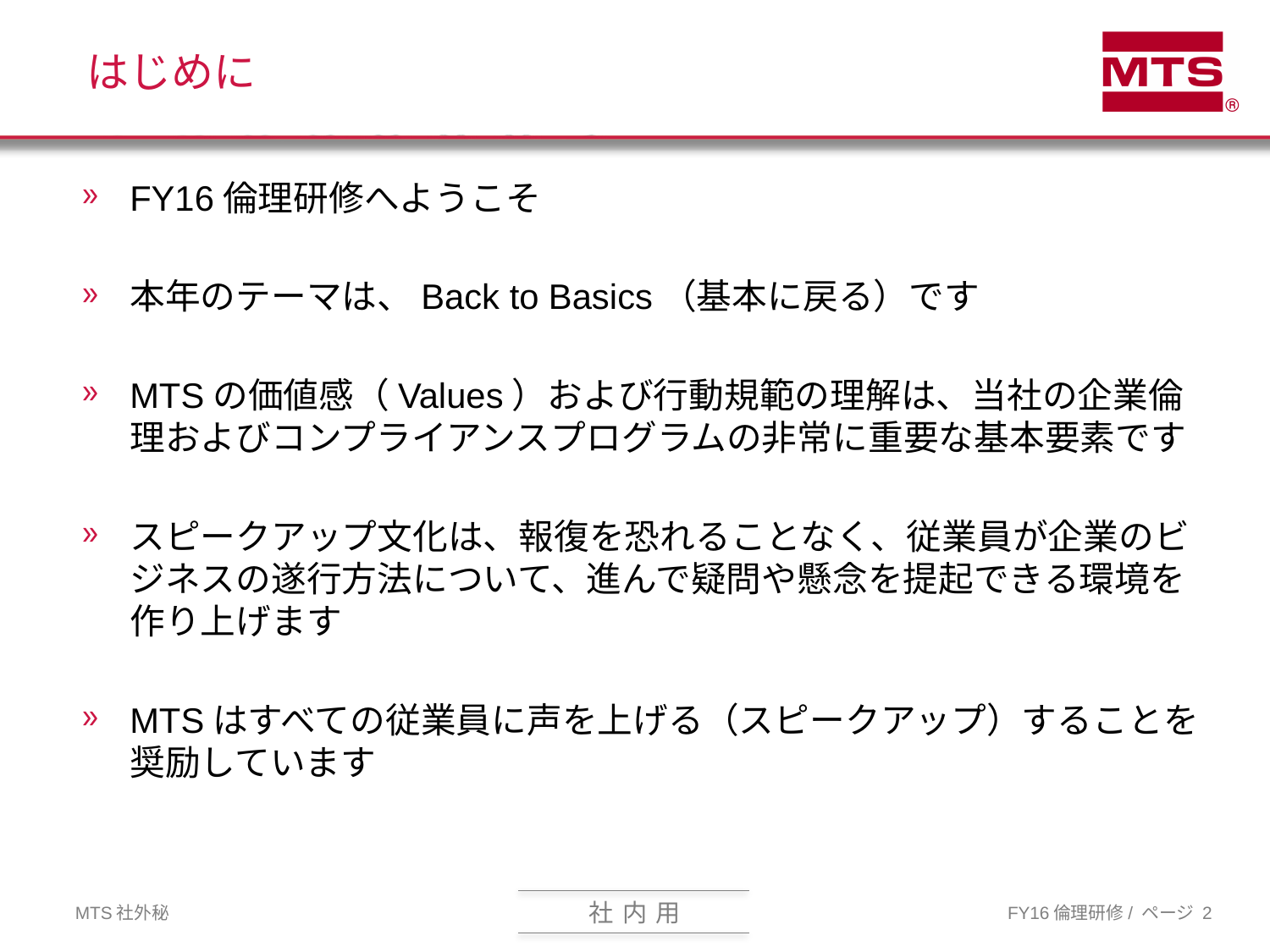

# はじめに
FY16倫理研修へようこそ

本年のテーマは、Back to Basics（基本に戻る）です

MTSの価値感（Values）および行動規範の理解は、当社の企業倫理およびコンプライアンスプログラムの非常に重要な基本要素です

スピークアップ文化は、報復を恐れることなく、従業員が企業のビジネスの遂行方法について、進んで疑問や懸念を提起できる環境を作り上げます

MTSはすべての従業員に声を上げる（スピークアップ）することを奨励しています